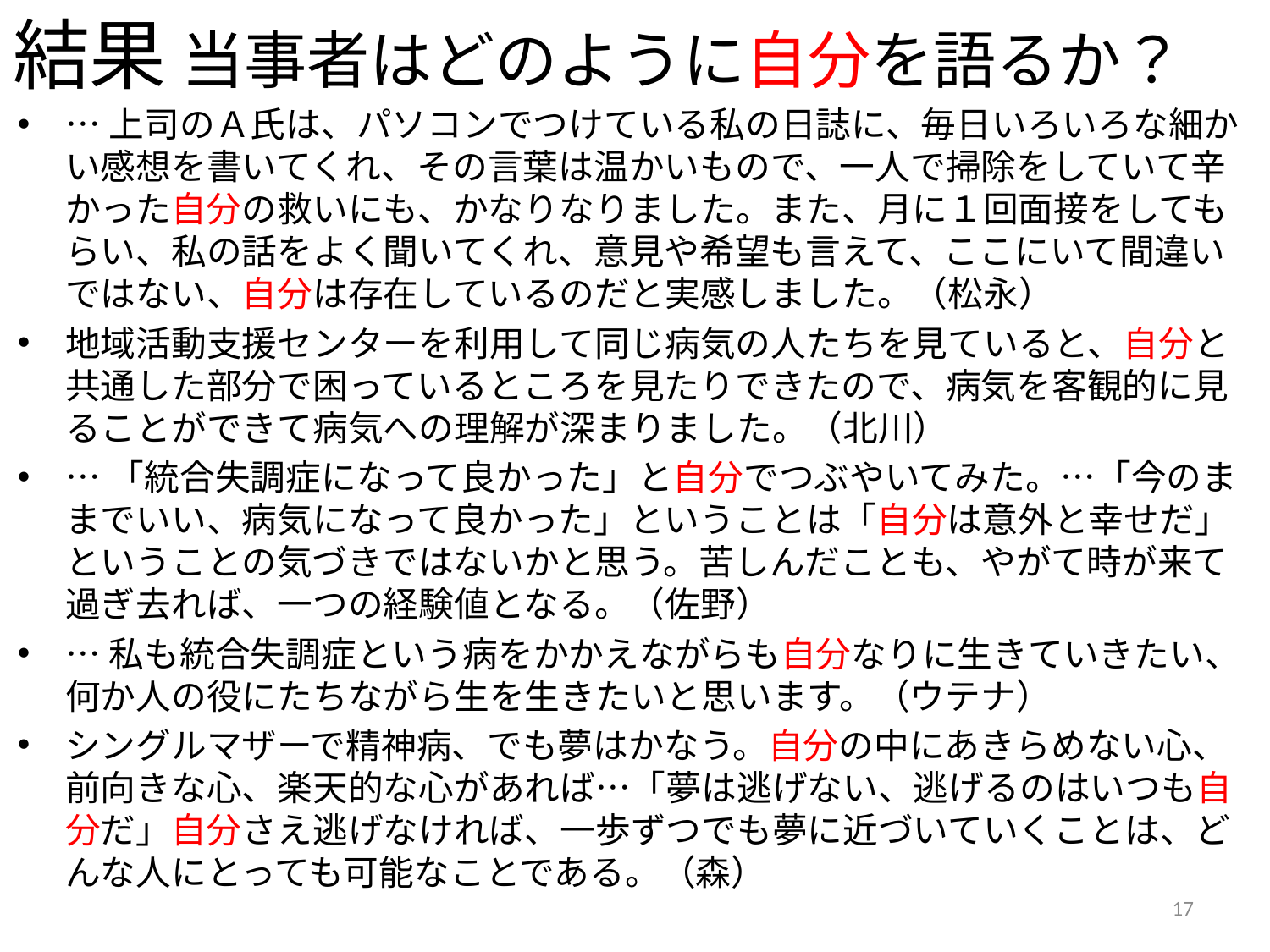

# 結果 当事者はどのように自分を語るか？
…上司のＡ氏は、パソコンでつけている私の日誌に、毎日いろいろな細かい感想を書いてくれ、その言葉は温かいもので、一人で掃除をしていて辛かった自分の救いにも、かなりなりました。また、月に１回面接をしてもらい、私の話をよく聞いてくれ、意見や希望も言えて、ここにいて間違いではない、自分は存在しているのだと実感しました。（松永）
地域活動支援センターを利用して同じ病気の人たちを見ていると、自分と共通した部分で困っているところを見たりできたので、病気を客観的に見ることができて病気への理解が深まりました。（北川）
…「統合失調症になって良かった」と自分でつぶやいてみた。…「今のままでいい、病気になって良かった」ということは「自分は意外と幸せだ」ということの気づきではないかと思う。苦しんだことも、やがて時が来て過ぎ去れば、一つの経験値となる。（佐野）
…私も統合失調症という病をかかえながらも自分なりに生きていきたい、何か人の役にたちながら生を生きたいと思います。（ウテナ）
シングルマザーで精神病、でも夢はかなう。自分の中にあきらめない心、前向きな心、楽天的な心があれば…「夢は逃げない、逃げるのはいつも自分だ」自分さえ逃げなければ、一歩ずつでも夢に近づいていくことは、どんな人にとっても可能なことである。（森）
17